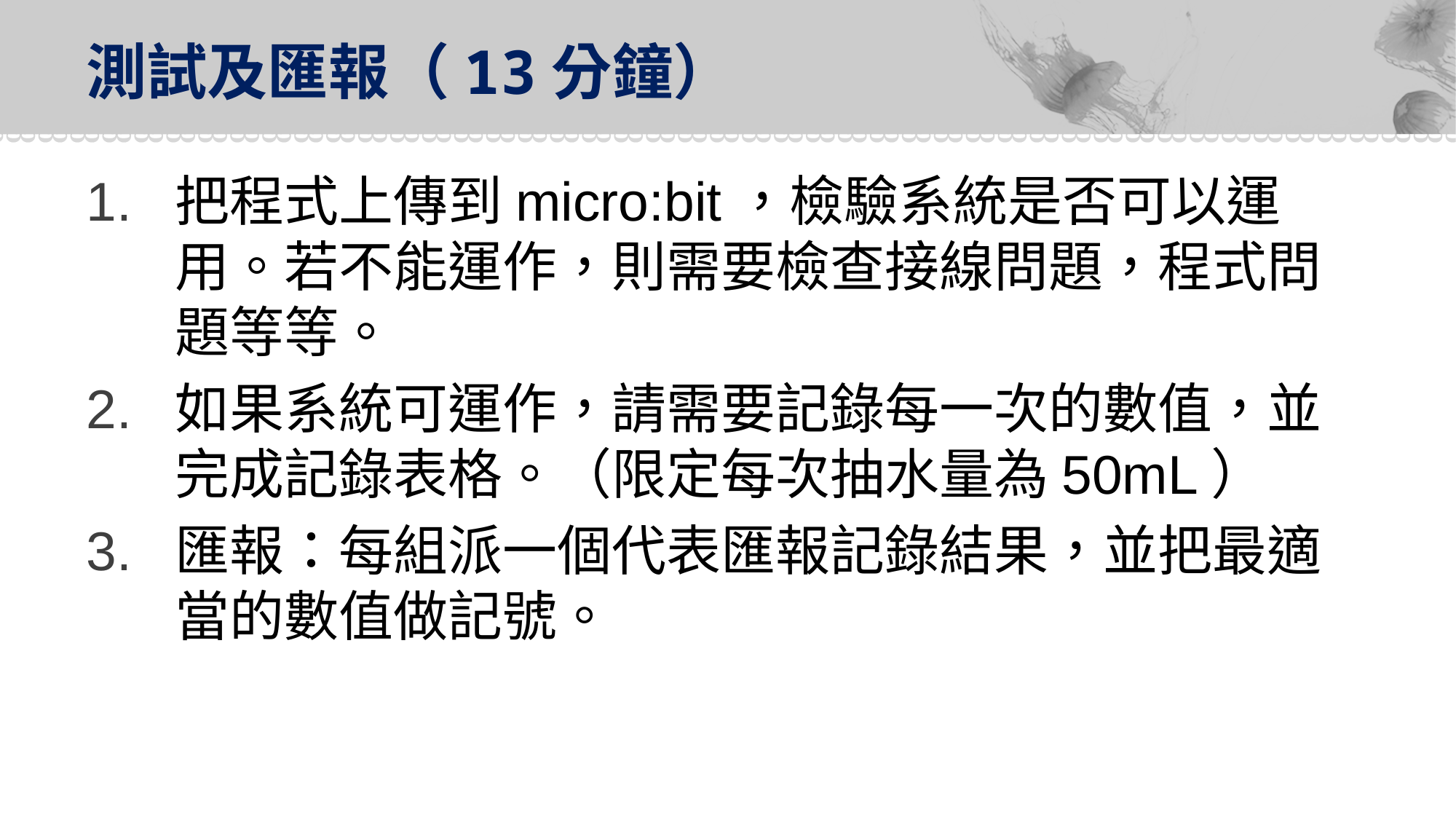

# 測試及匯報（13分鐘）
把程式上傳到micro:bit，檢驗系統是否可以運用。若不能運作，則需要檢查接線問題，程式問題等等。
如果系統可運作，請需要記錄每一次的數值，並完成記錄表格。（限定每次抽水量為50mL）
匯報：每組派一個代表匯報記錄結果，並把最適當的數值做記號。